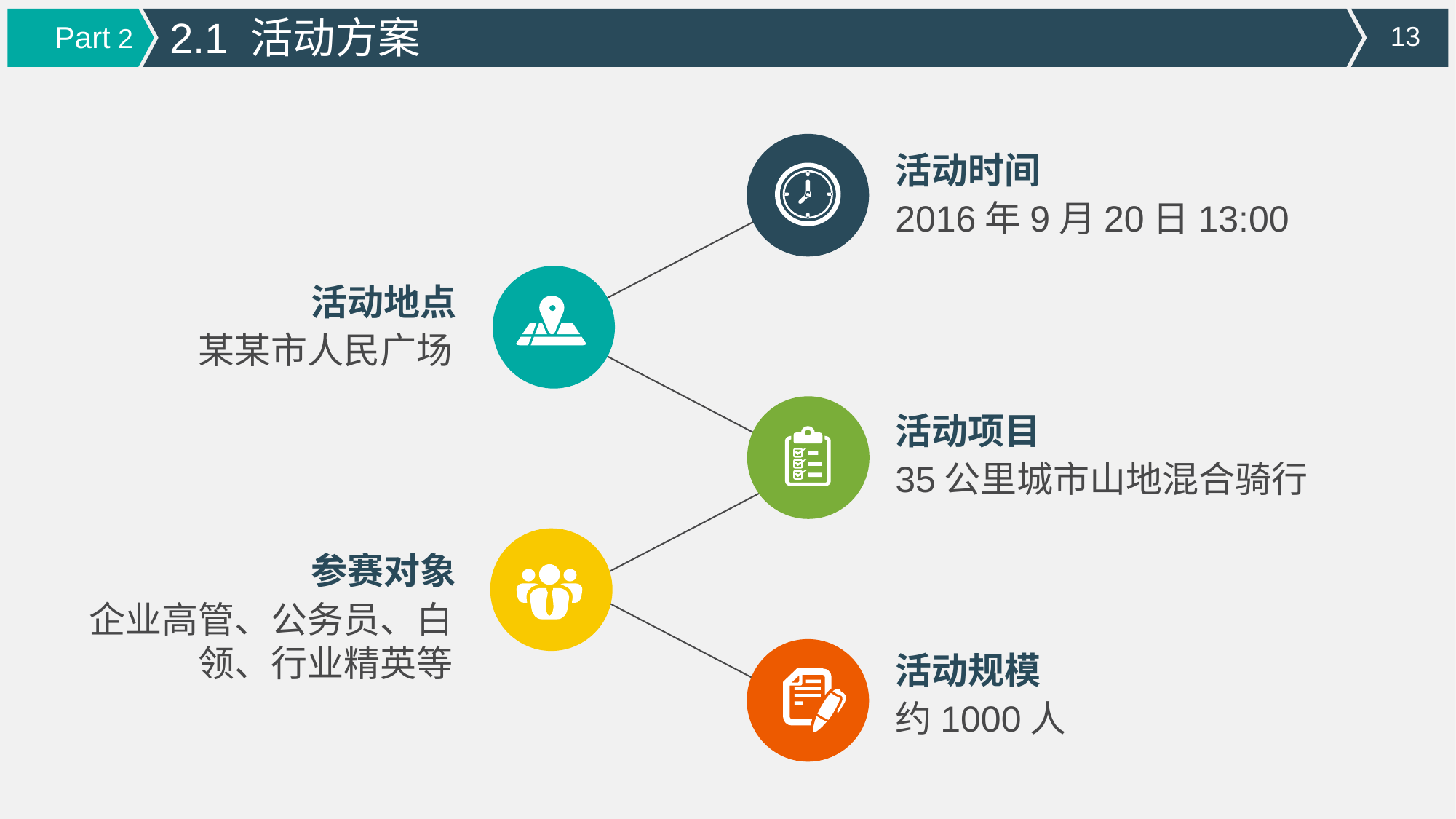

2.1 活动方案
Part 2

活动时间

2016年9月20日13:00

活动地点

某某市人民广场

活动项目

35公里城市山地混合骑行

参赛对象

企业高管、公务员、白领、行业精英等

活动规模

约1000人